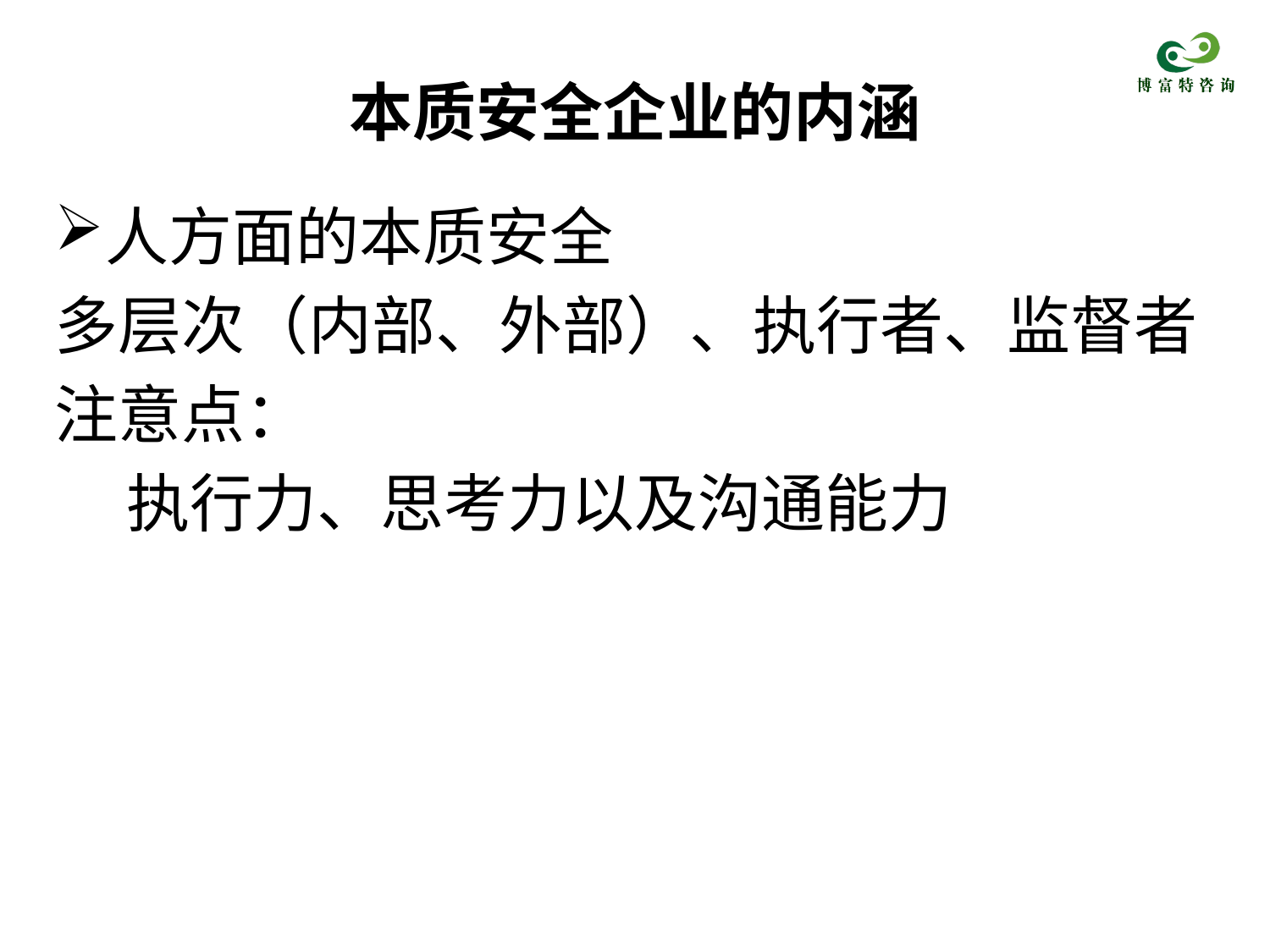

# 本质安全企业的内涵
人方面的本质安全
多层次（内部、外部）、执行者、监督者
注意点：
    执行力、思考力以及沟通能力